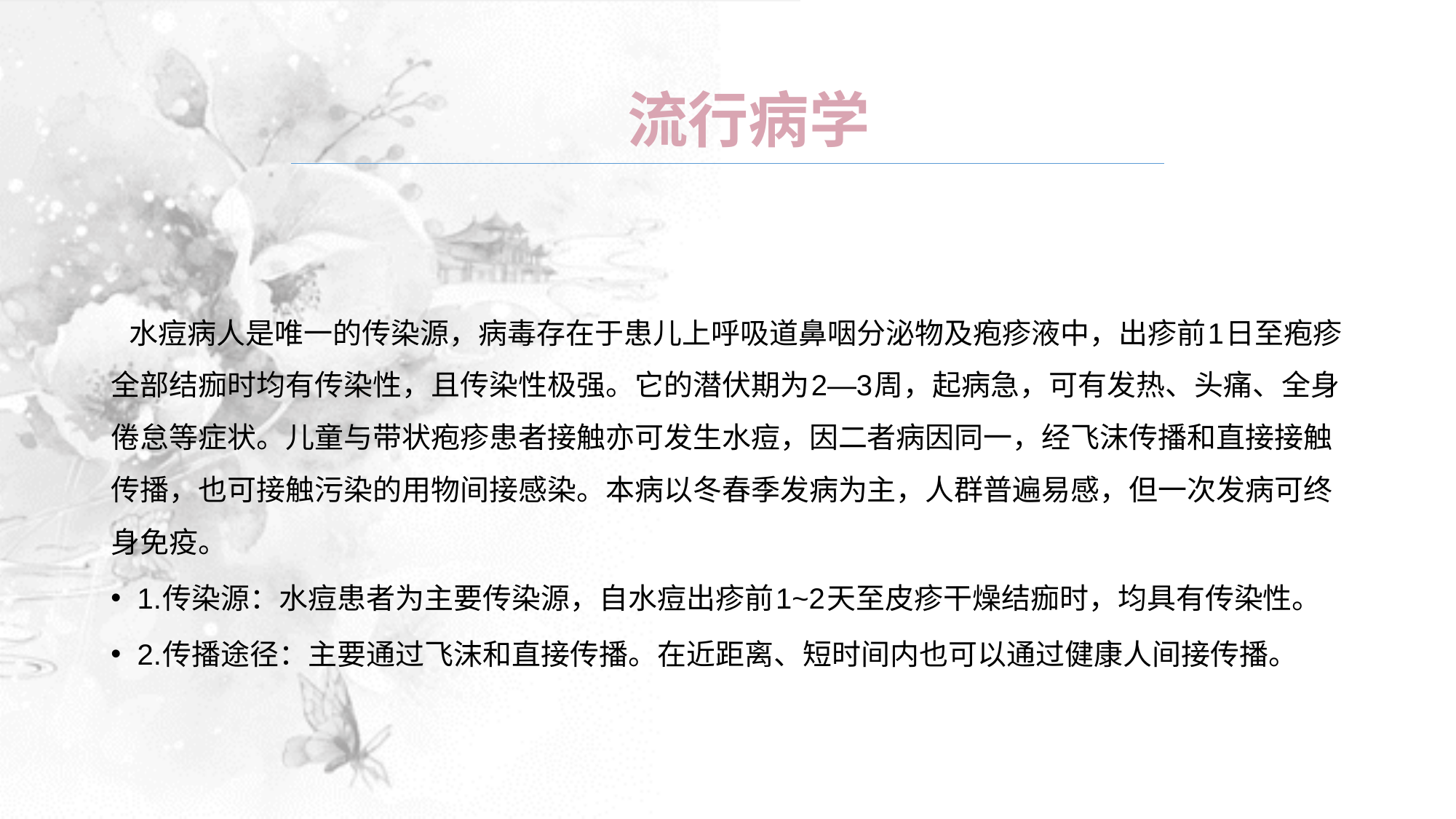

# 流行病学

           水痘病人是唯一的传染源，病毒存在于患儿上呼吸道鼻咽分泌物及疱疹液中，出疹前1日至疱疹全部结痂时均有传染性，且传染性极强。它的潜伏期为2—3周，起病急，可有发热、头痛、全身倦怠等症状。儿童与带状疱疹患者接触亦可发生水痘，因二者病因同一，经飞沫传播和直接接触传播，也可接触污染的用物间接感染。本病以冬春季发病为主，人群普遍易感，但一次发病可终身免疫。
1.传染源：水痘患者为主要传染源，自水痘出疹前1~2天至皮疹干燥结痂时，均具有传染性。
2.传播途径：主要通过飞沫和直接传播。在近距离、短时间内也可以通过健康人间接传播。